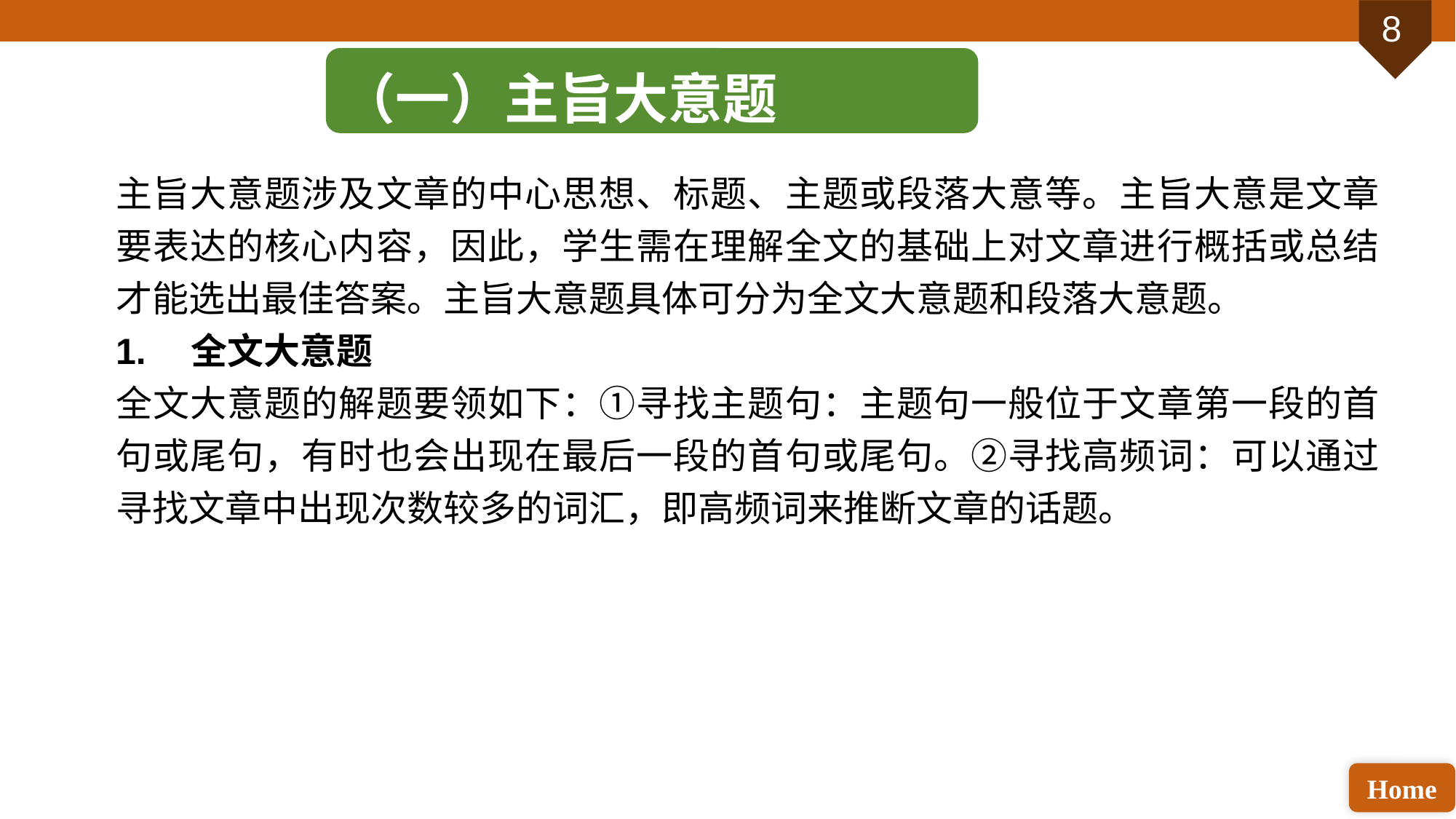

（一）主旨大意题
主旨大意题涉及文章的中心思想、标题、主题或段落大意等。主旨大意是文章要表达的核心内容，因此，学生需在理解全文的基础上对文章进行概括或总结才能选出最佳答案。主旨大意题具体可分为全文大意题和段落大意题。
1. 全文大意题
全文大意题的解题要领如下：①寻找主题句：主题句一般位于文章第一段的首句或尾句，有时也会出现在最后一段的首句或尾句。②寻找高频词：可以通过寻找文章中出现次数较多的词汇，即高频词来推断文章的话题。